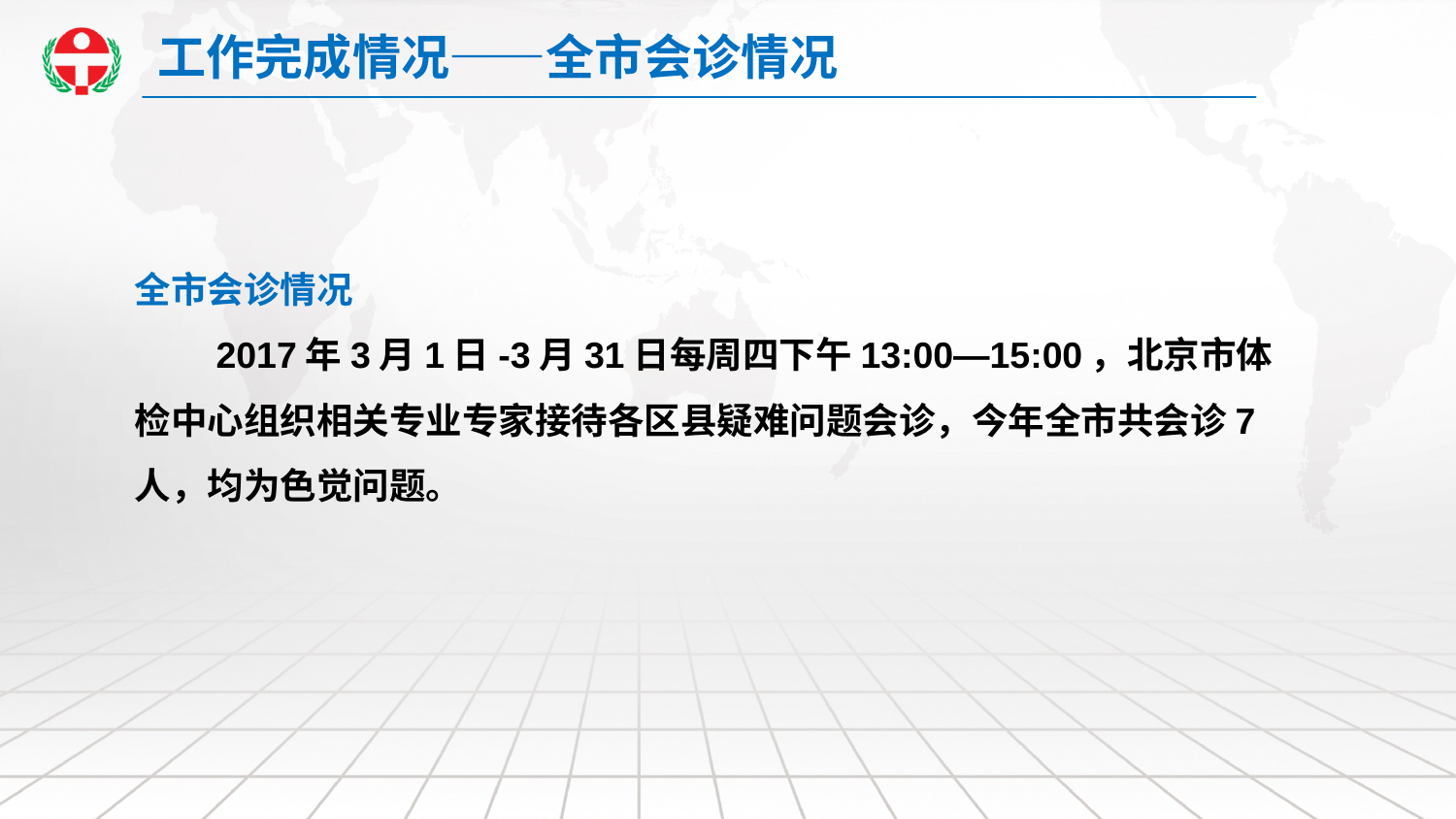

工作完成情况——全市会诊情况
全市会诊情况
        2017年3月1日-3月31日每周四下午13:00—15:00，北京市体检中心组织相关专业专家接待各区县疑难问题会诊，今年全市共会诊7人，均为色觉问题。